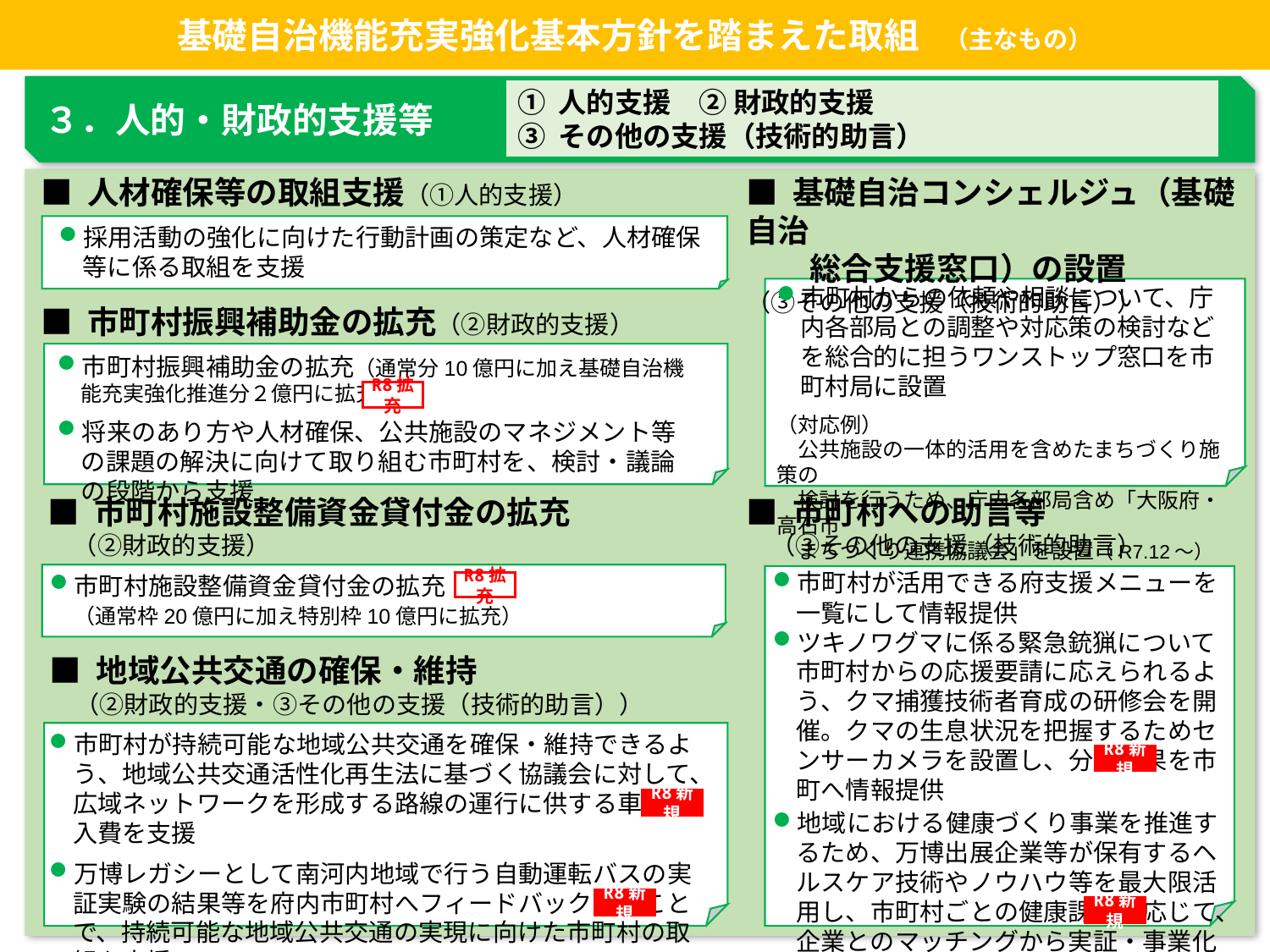

基礎自治機能充実強化基本方針を踏まえた取組　（主なもの）
３．人的・財政的支援等
① 人的支援　② 財政的支援
③ その他の支援（技術的助言）
■ 人材確保等の取組支援（①人的支援）
■ 基礎自治コンシェルジュ（基礎自治
　　総合支援窓口）の設置
（③その他の支援（技術的助言））

採用活動の強化に向けた行動計画の策定など、人材確保等に係る取組を支援

市町村からの依頼や相談について、庁内各部局との調整や対応策の検討などを総合的に担うワンストップ窓口を市町村局に設置
（対応例）
　公共施設の一体的活用を含めたまちづくり施策の
　検討を行うため、庁内各部局含め「大阪府・高石市
　まちづくり連携協議会」を設置（R7.12～）

■ 市町村振興補助金の拡充（②財政的支援）

市町村振興補助金の拡充（通常分10億円に加え基礎自治機能充実強化推進分２億円に拡充
将来のあり方や人材確保、公共施設のマネジメント等の課題の解決に向けて取り組む市町村を、検討・議論の段階から支援
R8拡充
■ 市町村施設整備資金貸付金の拡充
　（②財政的支援）
■ 市町村への助言等
　（③その他の支援（技術的助言）
市町村が活用できる府支援メニューを一覧にして情報提供
ツキノワグマに係る緊急銃猟について市町村からの応援要請に応えられるよう、クマ捕獲技術者育成の研修会を開催。クマの生息状況を把握するためセンサーカメラを設置し、分析結果を市町へ情報提供
地域における健康づくり事業を推進するため、万博出展企業等が保有するヘルスケア技術やノウハウ等を最大限活用し、市町村ごとの健康課題に応じて、企業とのマッチングから実証・事業化までを支援
市町村施設整備資金貸付金の拡充
　（通常枠20億円に加え特別枠10億円に拡充）

R8拡充
■ 地域公共交通の確保・維持
　（②財政的支援・③その他の支援（技術的助言））

市町村が持続可能な地域公共交通を確保・維持できるよう、地域公共交通活性化再生法に基づく協議会に対して、広域ネットワークを形成する路線の運行に供する車両購入費を支援
万博レガシーとして南河内地域で行う自動運転バスの実証実験の結果等を府内市町村へフィードバックすることで、持続可能な地域公共交通の実現に向けた市町村の取組を支援
R8新規
R8新規
R8新規
R8新規